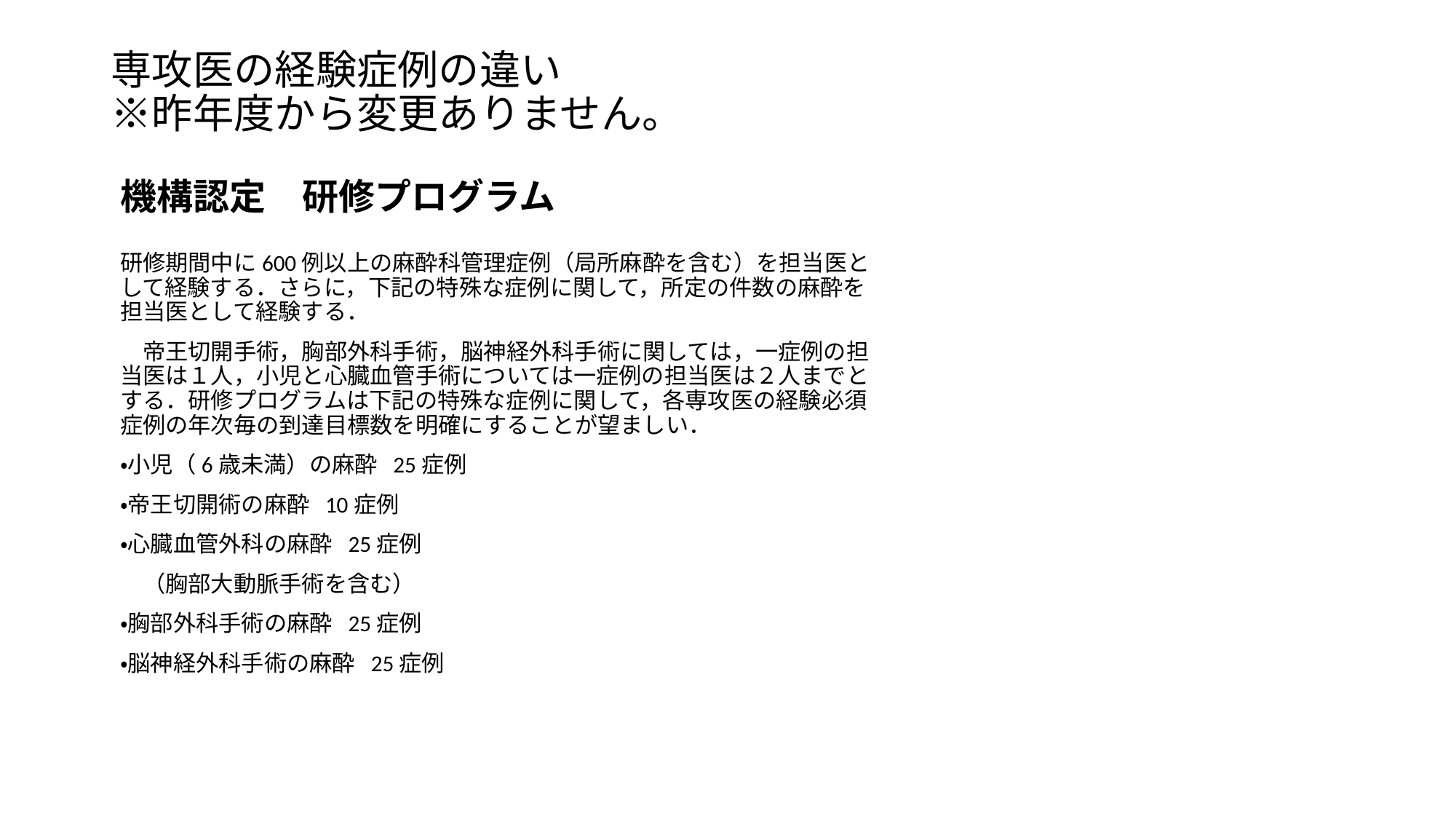

# 専攻医の経験症例の違い ※昨年度から変更ありません。
機構認定　研修プログラム
研修期間中に600例以上の麻酔科管理症例（局所麻酔を含む）を担当医として経験する．さらに，下記の特殊な症例に関して，所定の件数の麻酔を担当医として経験する．
　帝王切開手術，胸部外科手術，脳神経外科手術に関しては，一症例の担当医は１人，小児と心臓血管手術については一症例の担当医は２人までとする．研修プログラムは下記の特殊な症例に関して，各専攻医の経験必須症例の年次毎の到達目標数を明確にすることが望ましい．
・小児（6歳未満）の麻酔  25症例
・帝王切開術の麻酔  10症例
・心臓血管外科の麻酔  25症例
　（胸部大動脈手術を含む）
・胸部外科手術の麻酔  25症例
・脳神経外科手術の麻酔  25症例